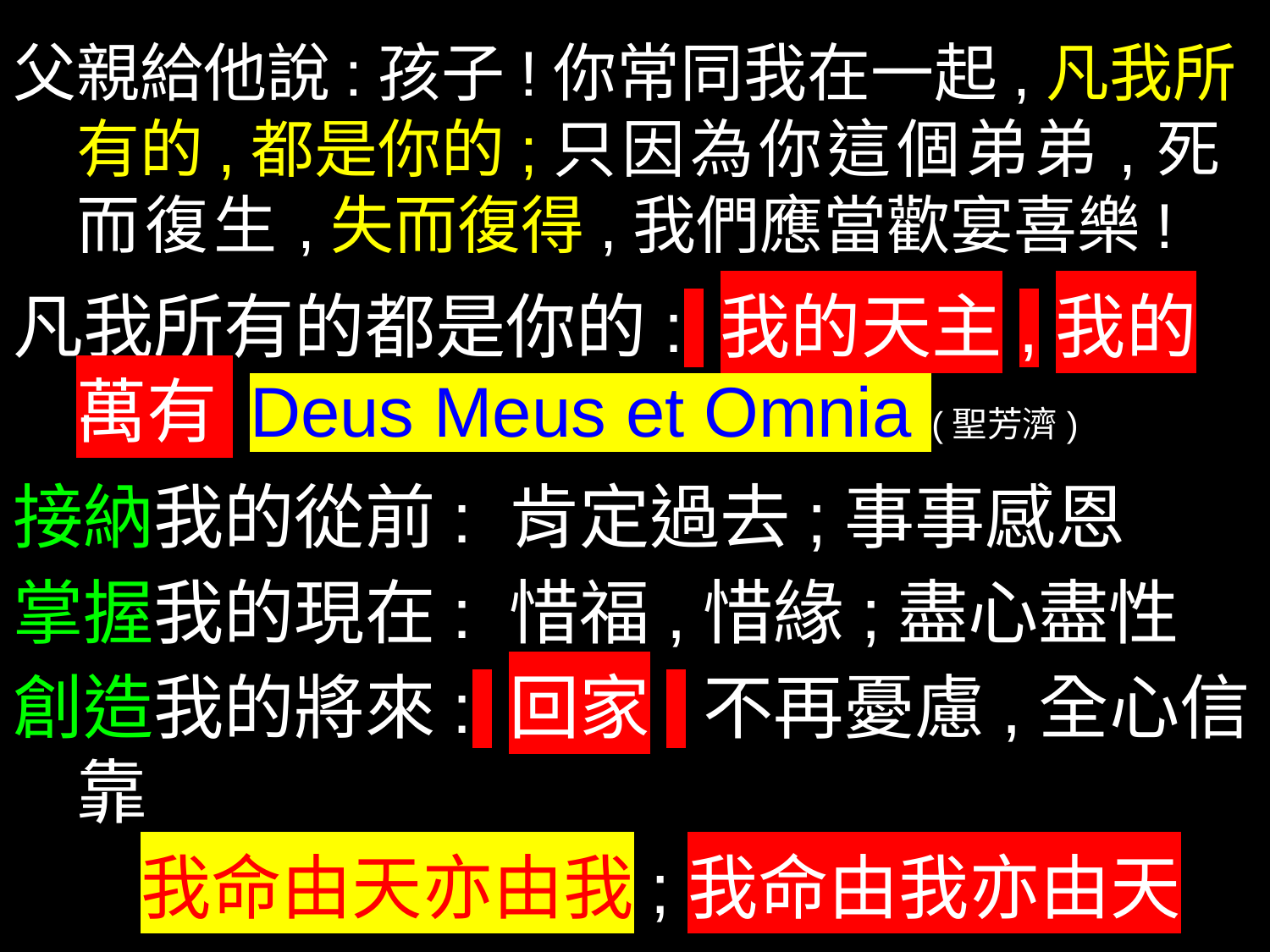

父親給他說:孩子!你常同我在一起,凡我所有的,都是你的;只因為你這個弟弟,死而復生,失而復得,我們應當歡宴喜樂!
凡我所有的都是你的:!我的天主,我的萬有 Deus Meus et Omnia (聖芳濟)
接納我的從前: 肯定過去;事事感恩
掌握我的現在: 惜福,惜緣;盡心盡性
創造我的將來:!回家!不再憂慮,全心信靠
       我命由天亦由我;我命由我亦由天